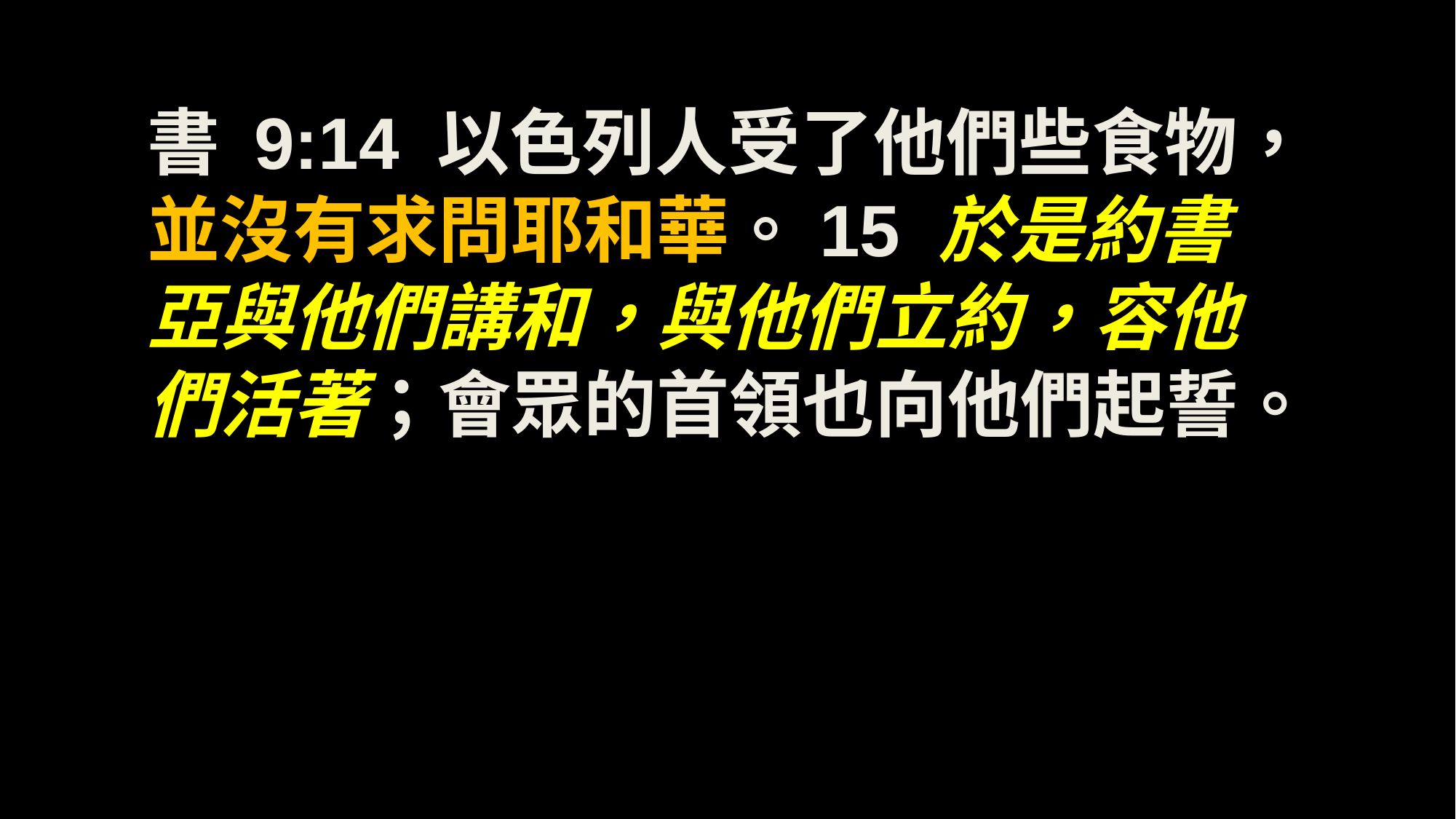

書 9:14 以色列人受了他們些食物，並沒有求問耶和華。15 於是約書亞與他們講和，與他們立約，容他們活著；會眾的首領也向他們起誓。